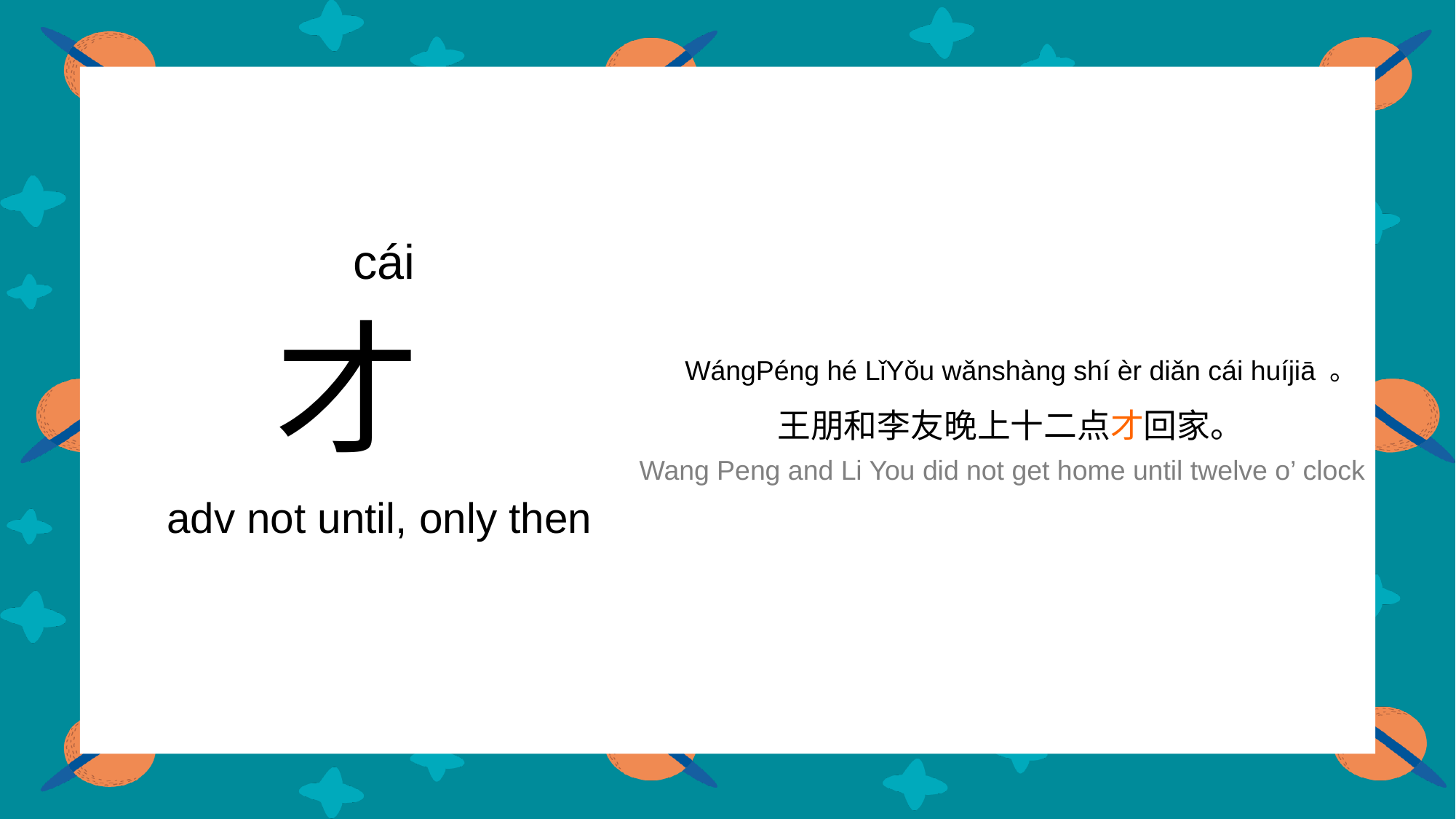

cái
         才
             adv not until, only then
WángPéng hé LǐYǒu wǎnshàng shí èr diǎn cái huíjiā 。
王朋和李友晚上十二点才回家。
Wang Peng and Li You did not get home until twelve o’ clock